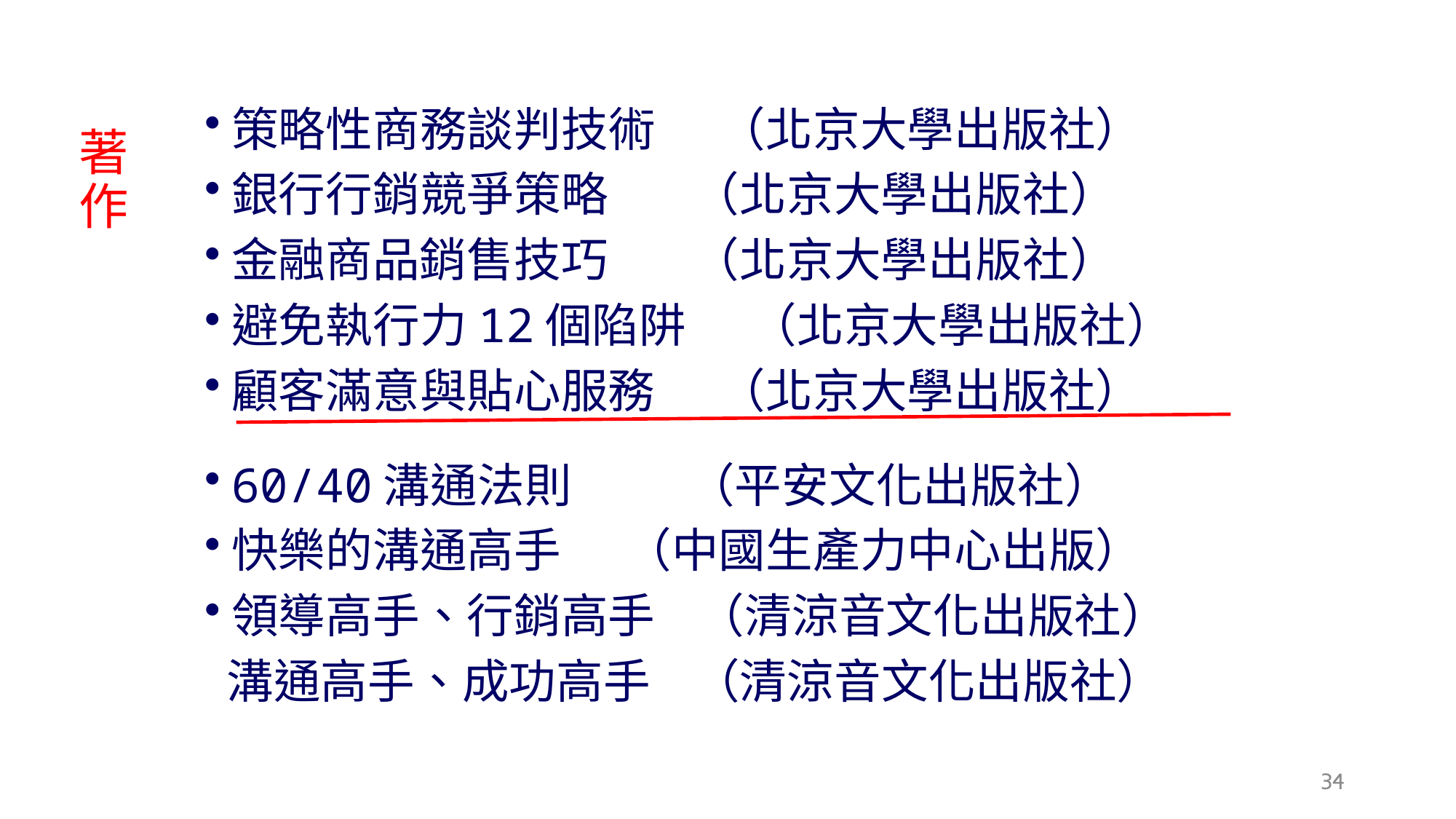

策略性商務談判技術      （北京大學出版社）
銀行行銷競爭策略        （北京大學出版社）
金融商品銷售技巧        （北京大學出版社）
避免執行力12個陷阱      （北京大學出版社）
顧客滿意與貼心服務      （北京大學出版社）
60/40溝通法則           （平安文化出版社）
快樂的溝通高手      （中國生產力中心出版）
領導高手、行銷高手    （清涼音文化出版社）
 溝通高手、成功高手    （清涼音文化出版社）
# 著作

34